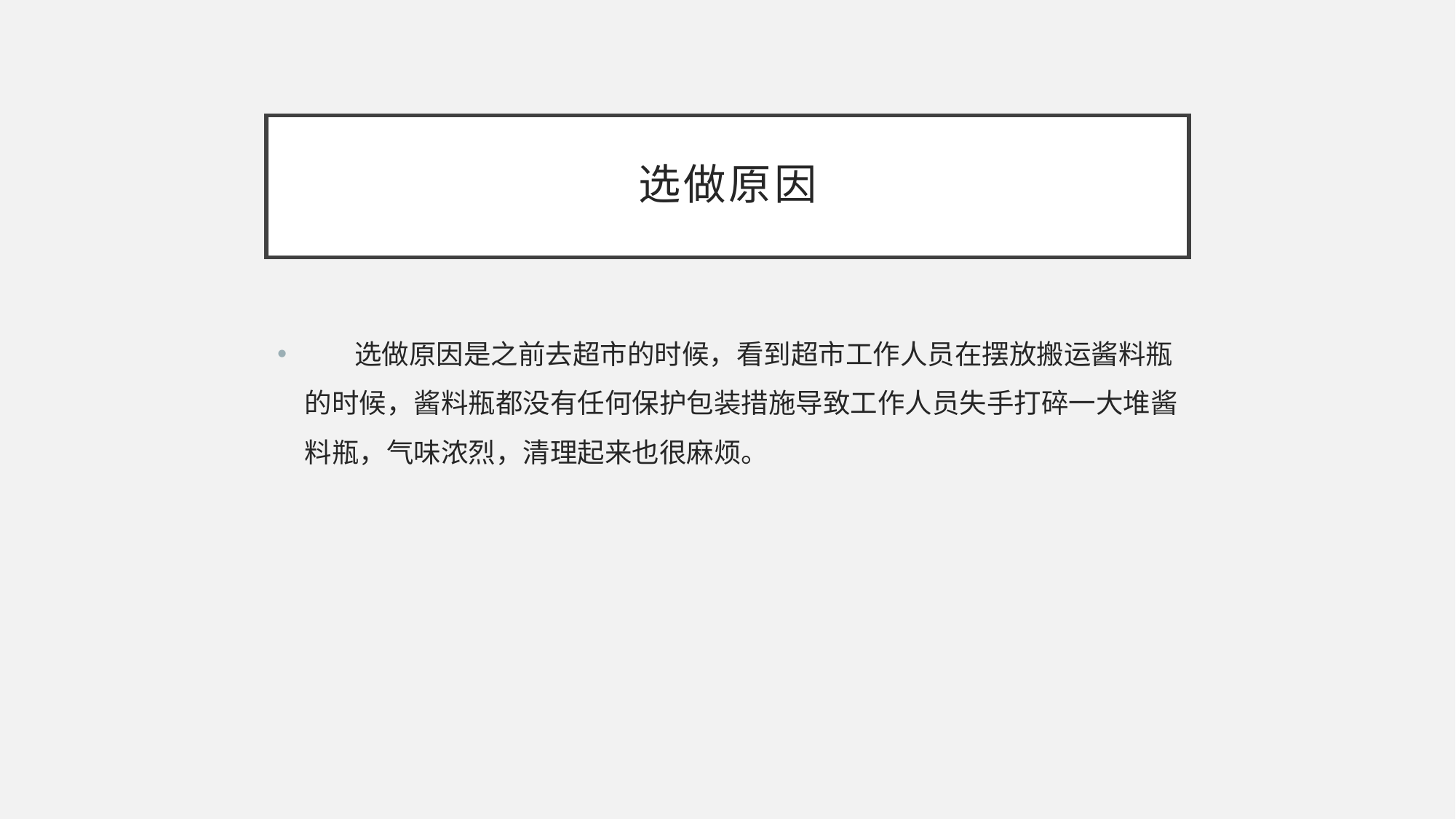

# 选做原因
       选做原因是之前去超市的时候，看到超市工作人员在摆放搬运酱料瓶的时候，酱料瓶都没有任何保护包装措施导致工作人员失手打碎一大堆酱料瓶，气味浓烈，清理起来也很麻烦。